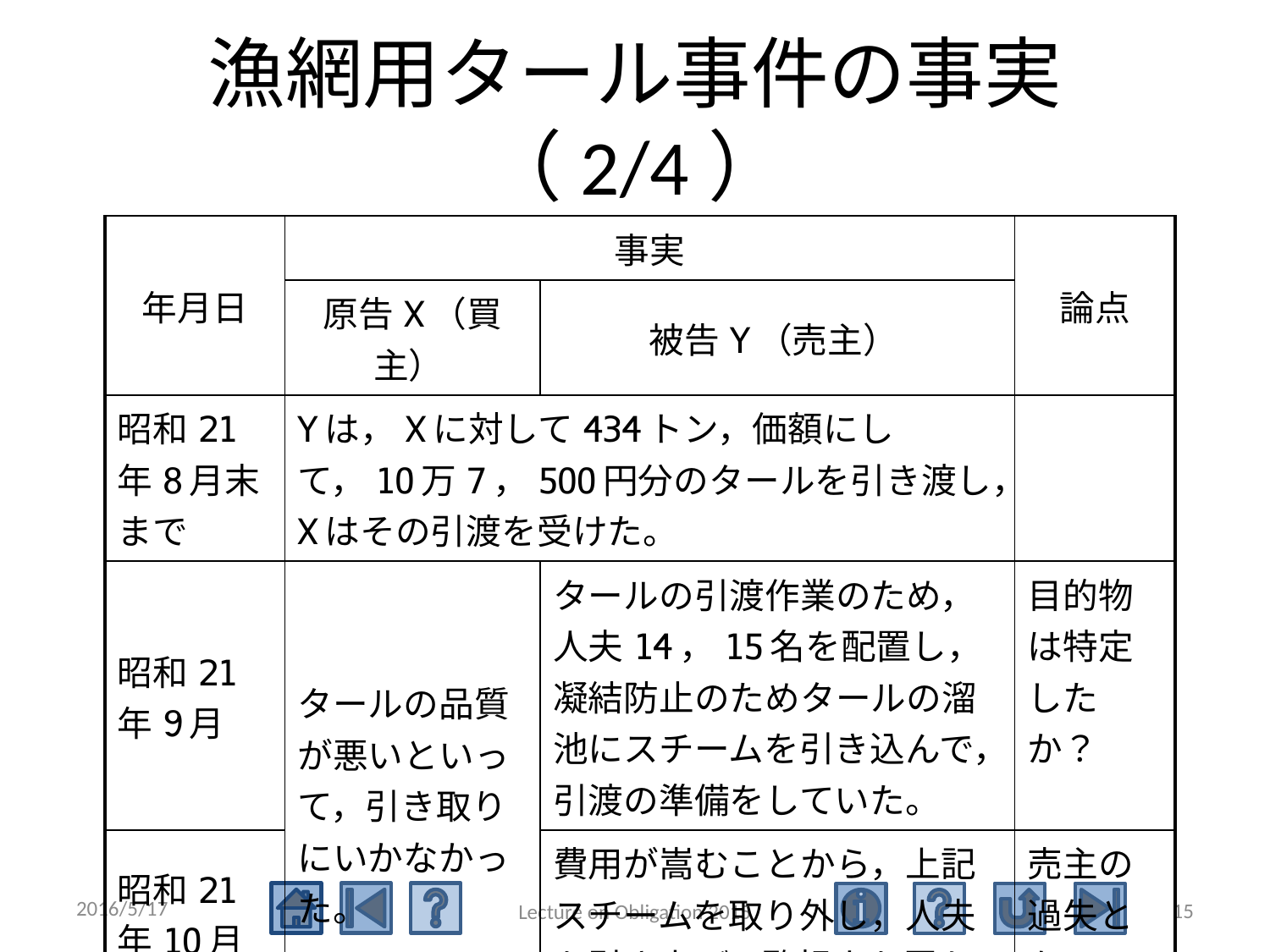

# 漁網用タール事件の事実（2/4）
| 年月日 | 事実 |  | 論点 |
| --- | --- | --- | --- |
|  | 原告X（買主） | 被告Y（売主） |  |
| 昭和21年8月末まで | Yは，Xに対して434トン，価額にして，10万7，500円分のタールを引き渡し，Xはその引渡を受けた。 |  |  |
| 昭和21年9月 | タールの品質が悪いといって，引き取りにいかなかった。 | タールの引渡作業のため，人夫14，15名を配置し，凝結防止のためタールの溜池にスチームを引き込んで，引渡の準備をしていた。 | 目的物は特定したか？ |
| 昭和21年10月頃 |  | 費用が嵩むことから，上記スチームを取り外し，人夫も引き上げ，監視人も置かなかった。 | 売主の過失となるか？ |
2016/5/17
15
Lecture on Obligation 2015